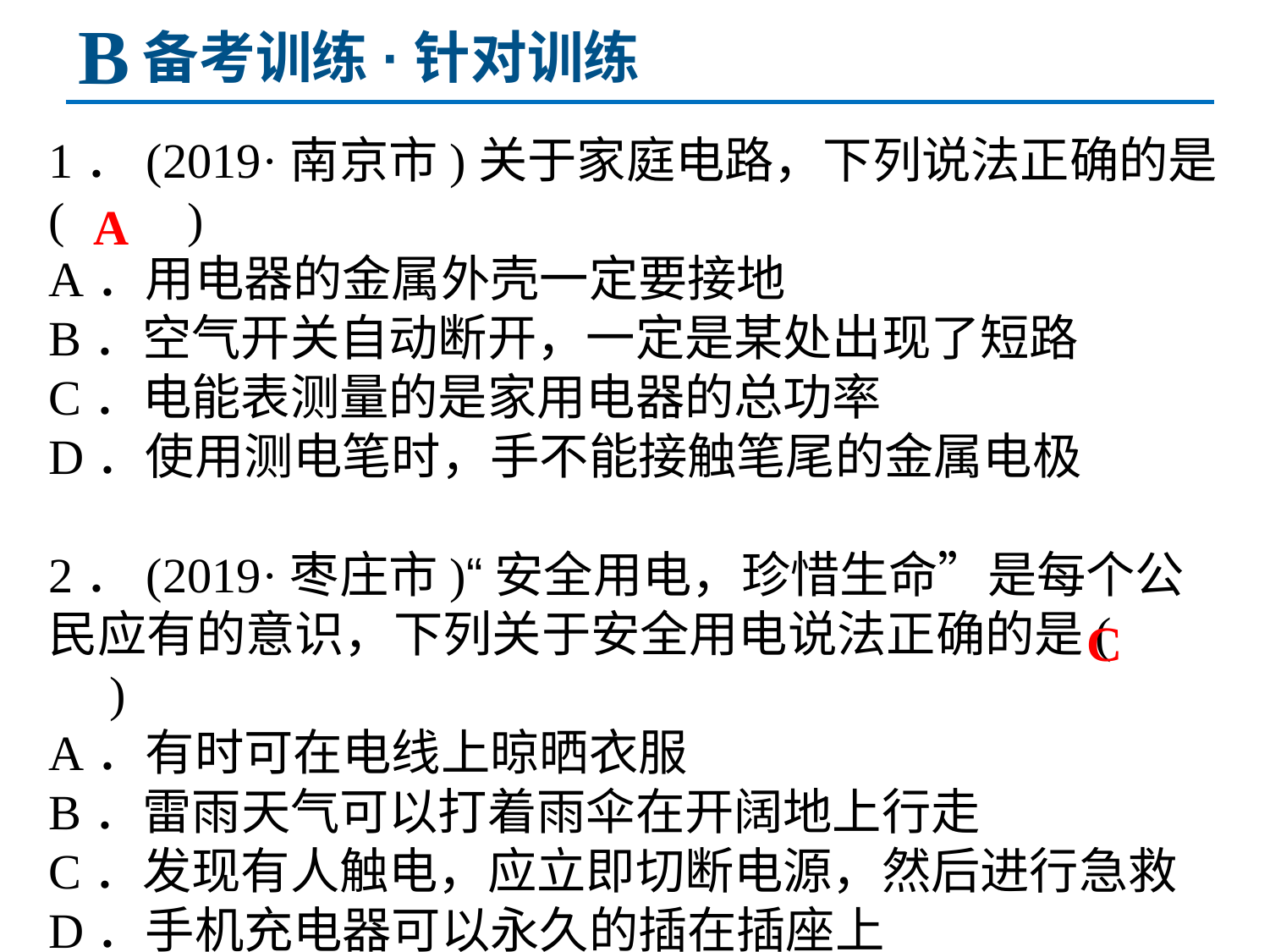

B
备考训练·针对训练
1．(2019·南京市)关于家庭电路，下列说法正确的是(　　)
A．用电器的金属外壳一定要接地
B．空气开关自动断开，一定是某处出现了短路
C．电能表测量的是家用电器的总功率
D．使用测电笔时，手不能接触笔尾的金属电极

2．(2019·枣庄市)“安全用电，珍惜生命”是每个公民应有的意识，下列关于安全用电说法正确的是(　　)
A．有时可在电线上晾晒衣服
B．雷雨天气可以打着雨伞在开阔地上行走
C．发现有人触电，应立即切断电源，然后进行急救  D．手机充电器可以永久的插在插座上
A
C